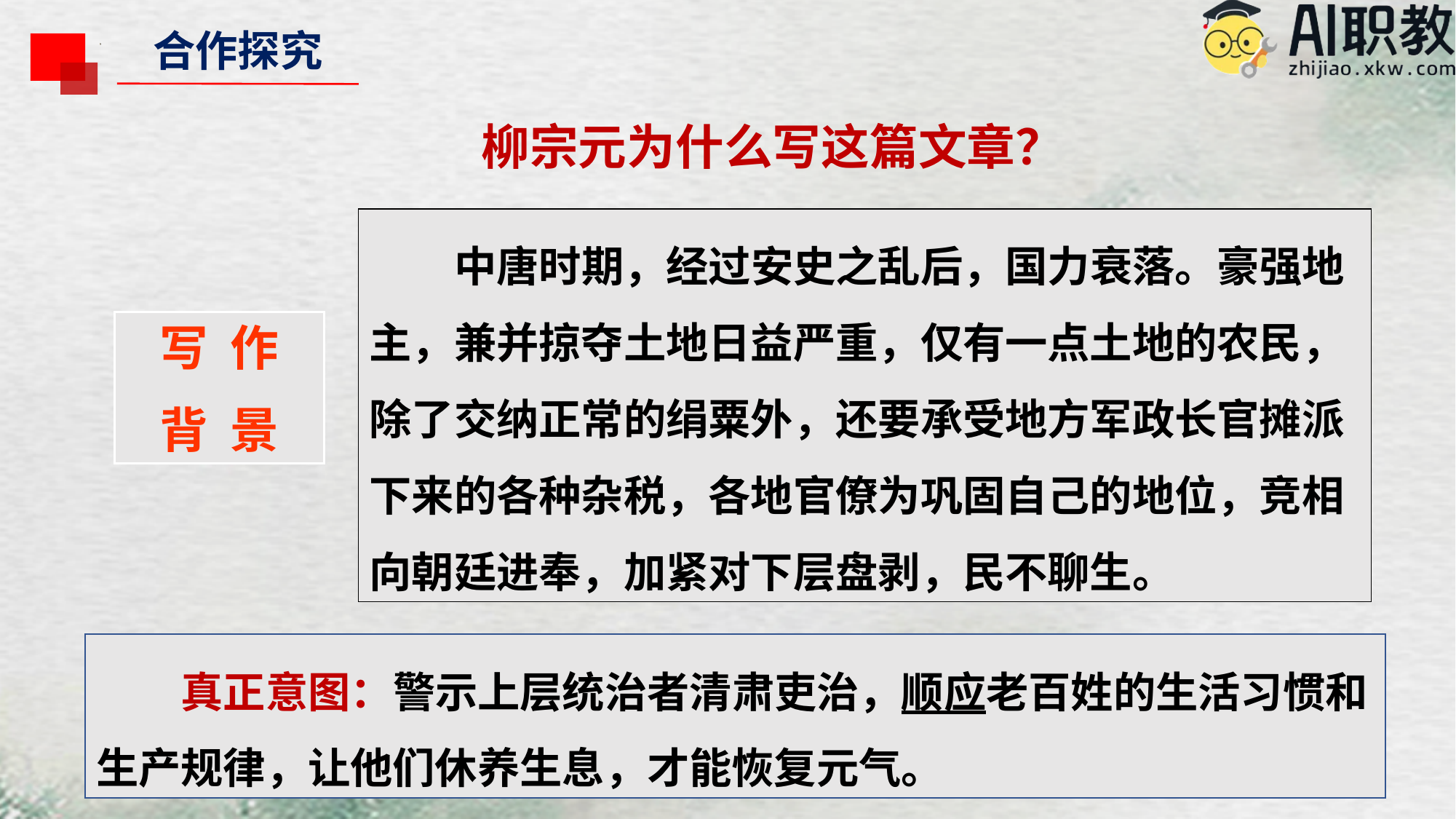

合作探究

柳宗元为什么写这篇文章？
中唐时期，经过安史之乱后，国力衰落。豪强地主，兼并掠夺土地日益严重，仅有一点土地的农民，除了交纳正常的绢粟外，还要承受地方军政长官摊派下来的各种杂税，各地官僚为巩固自己的地位，竞相向朝廷进奉，加紧对下层盘剥，民不聊生。
写  作
背  景
真正意图：警示上层统治者清肃吏治，顺应老百姓的生活习惯和生产规律，让他们休养生息，才能恢复元气。